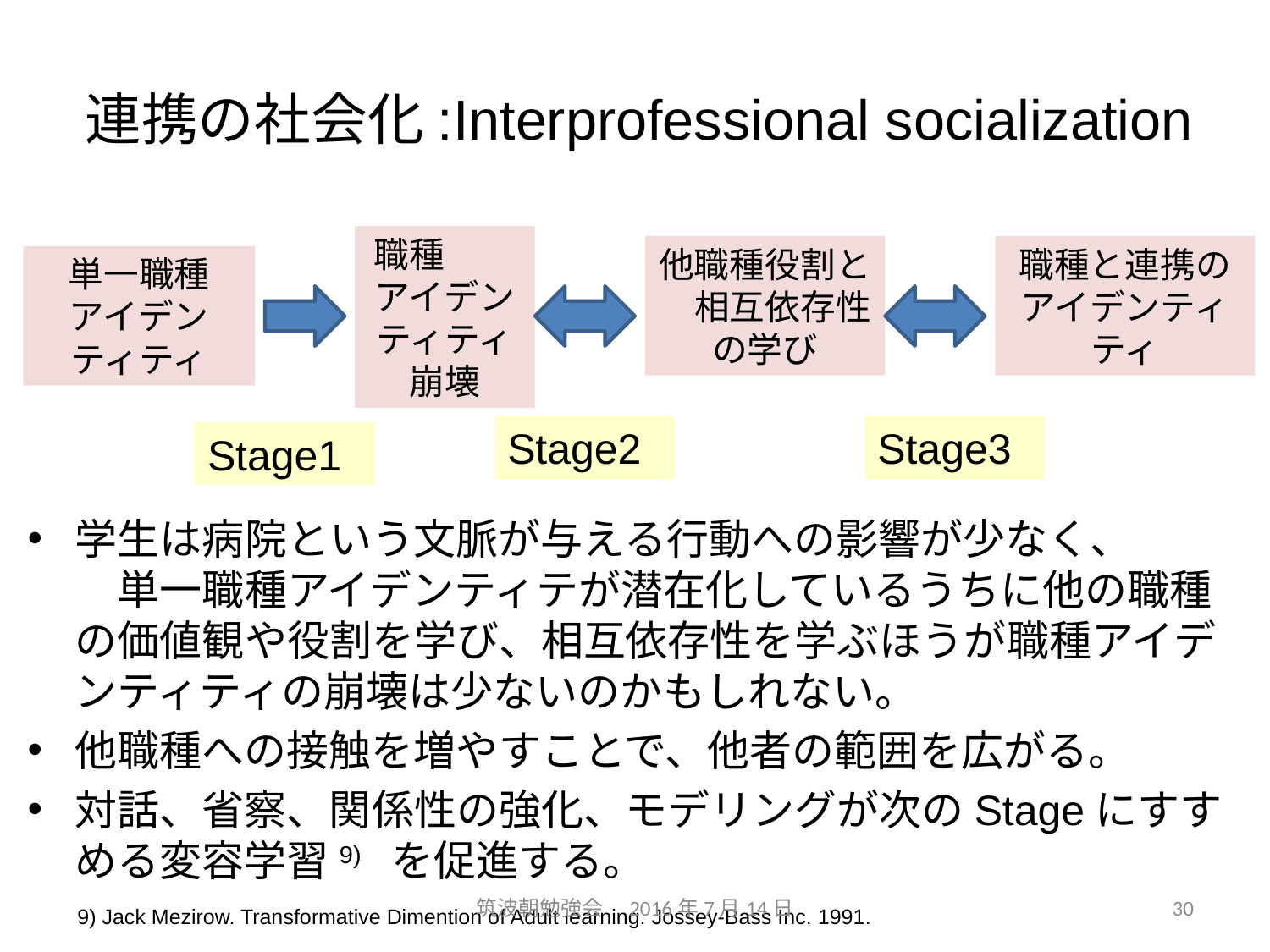

# 連携の社会化:Interprofessional socialization
職種　　アイデンティティ
崩壊
他職種役割と　相互依存性の学び
職種と連携のアイデンティティ
単一職種
アイデンティティ

Stage3
Stage2
Stage1
学生は病院という文脈が与える行動への影響が少なく、　　　単一職種アイデンティテが潜在化しているうちに他の職種の価値観や役割を学び、相互依存性を学ぶほうが職種アイデンティティの崩壊は少ないのかもしれない。
他職種への接触を増やすことで、他者の範囲を広がる。
対話、省察、関係性の強化、モデリングが次のStageにすすめる変容学習9)　を促進する。
筑波朝勉強会　2016年7月14日
30
9) Jack Mezirow. Transformative Dimention of Adult learning. Jossey-Bass Inc. 1991.